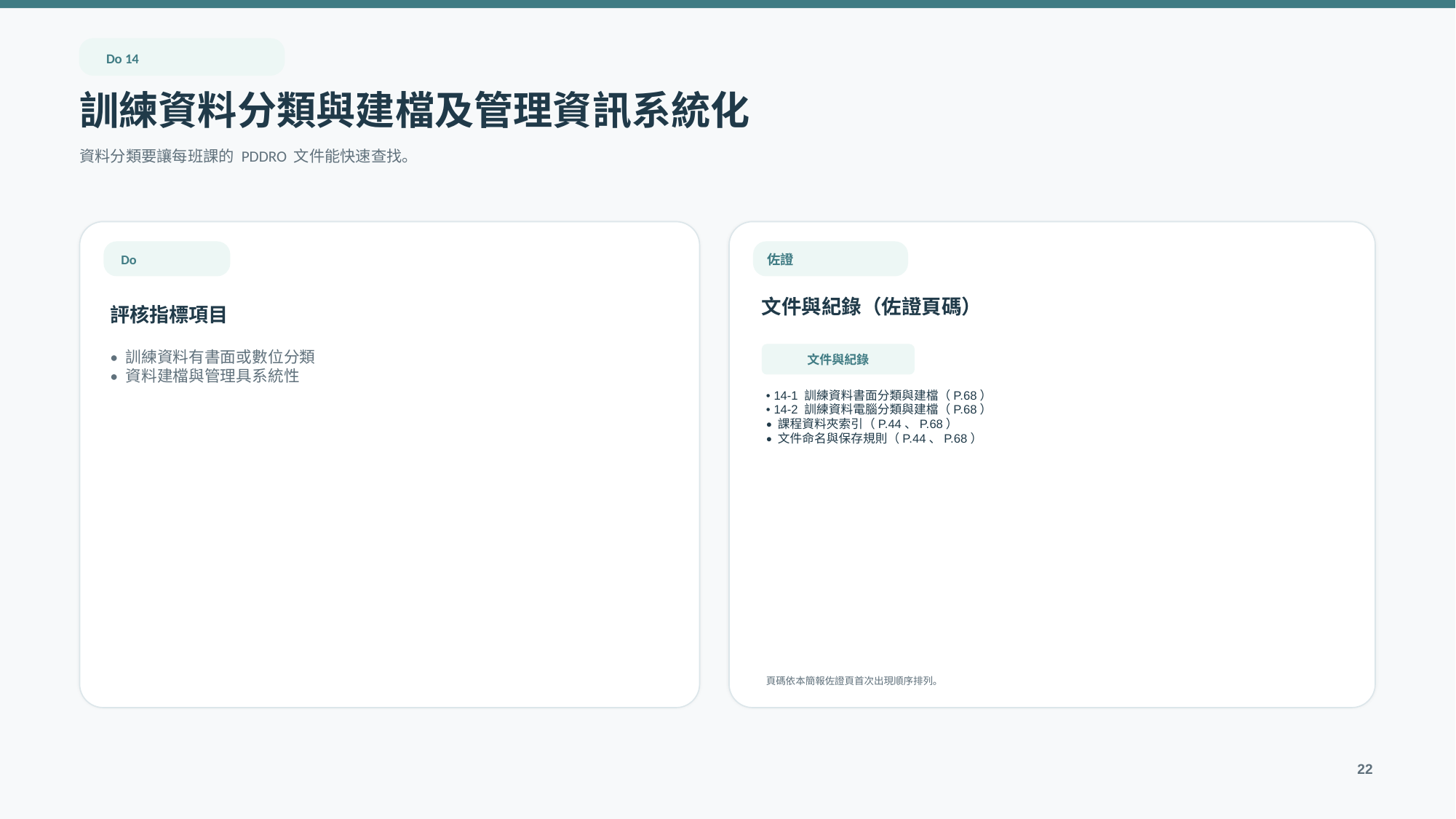

Do 14
訓練資料分類與建檔及管理資訊系統化
資料分類要讓每班課的 PDDRO 文件能快速查找。

Do
佐證
文件與紀錄（佐證頁碼）
評核指標項目
文件與紀錄
• 訓練資料有書面或數位分類
• 資料建檔與管理具系統性
• 14-1 訓練資料書面分類與建檔（P.68）
• 14-2 訓練資料電腦分類與建檔（P.68）
• 課程資料夾索引（P.44、P.68）
• 文件命名與保存規則（P.44、P.68）
頁碼依本簡報佐證頁首次出現順序排列。
22